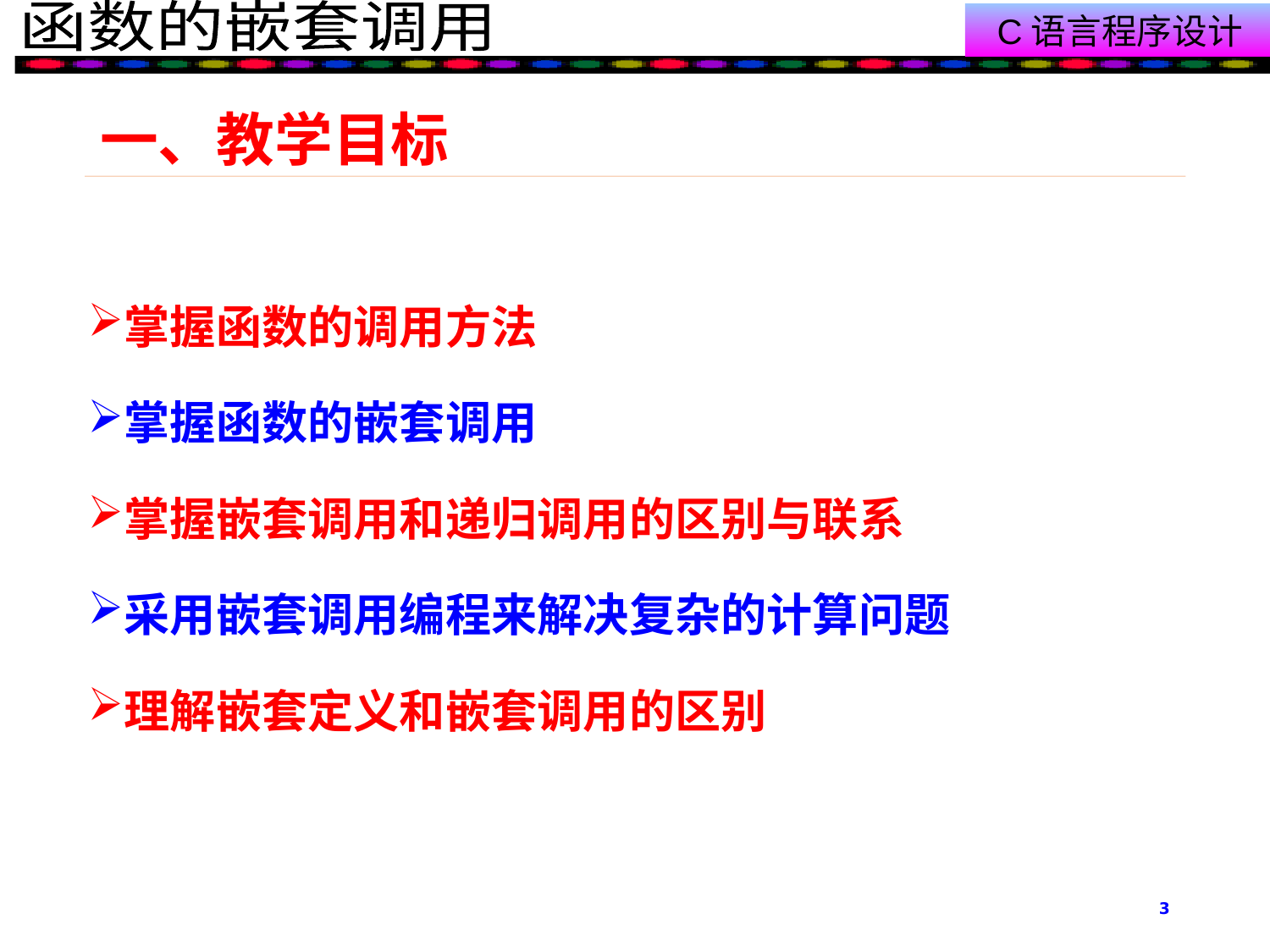

# 一、教学目标

掌握函数的调用方法
掌握函数的嵌套调用
掌握嵌套调用和递归调用的区别与联系
采用嵌套调用编程来解决复杂的计算问题
理解嵌套定义和嵌套调用的区别

3